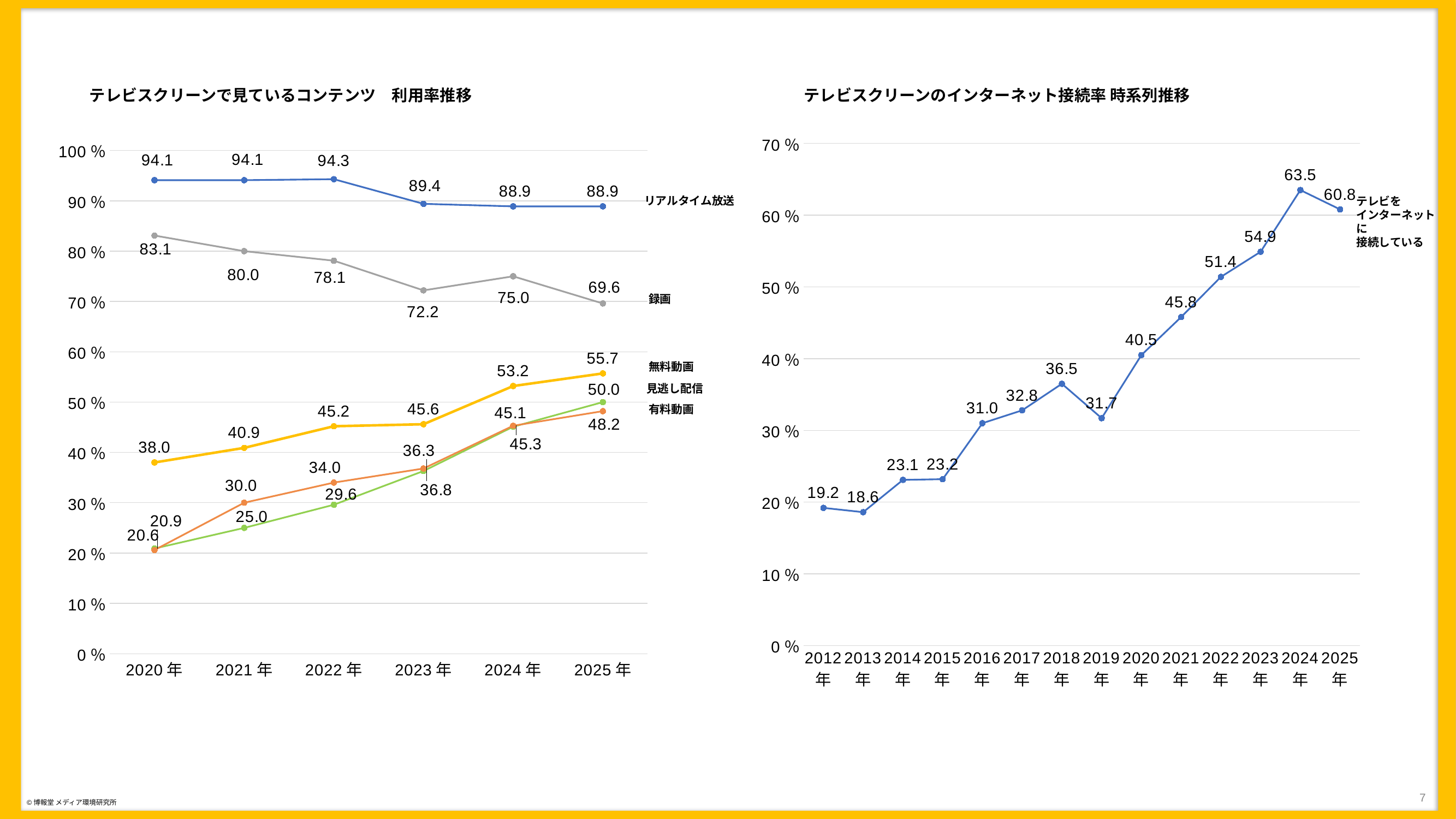

テレビスクリーンで見ているコンテンツ　利用率推移
テレビスクリーンのインターネット接続率 時系列推移

### Chart

| Category | テレビ受像機をインターネットに接続している |
|---|---|
| 2012年 | 19.2 |
| 2013年 | 18.6 |
| 2014年 | 23.1 |
| 2015年 | 23.2 |
| 2016年 | 31.0 |
| 2017年 | 32.8 |
| 2018年 | 36.5 |
| 2019年 | 31.7 |
| 2020年 | 40.5 |
| 2021年 | 45.8 |
| 2022年 | 51.4 |
| 2023年 | 54.9 |
| 2024年 | 63.5 |
| 2025年 | 60.8 |
テレビを
インターネットに
接続している

### Chart

| Category | リアルタイム放送 | 録画 | 無料動画 | 見逃し配信 | 有料動画 |
|---|---|---|---|---|---|
| 2020年 | 94.1 | 83.1 | 38.0 | 20.9 | 20.6 |
| 2021年 | 94.1 | 80.0 | 40.9 | 25.0 | 30.0 |
| 2022年 | 94.3 | 78.1 | 45.2 | 29.6 | 34.0 |
| 2023年 | 89.4 | 72.2 | 45.6 | 36.3 | 36.8 |
| 2024年 | 88.9 | 75.0 | 53.2 | 45.1 | 45.3 |
| 2025年 | 88.9 | 69.6 | 55.7 | 50.0 | 48.2 |
リアルタイム放送
録画
無料動画
見逃し配信
有料動画
7